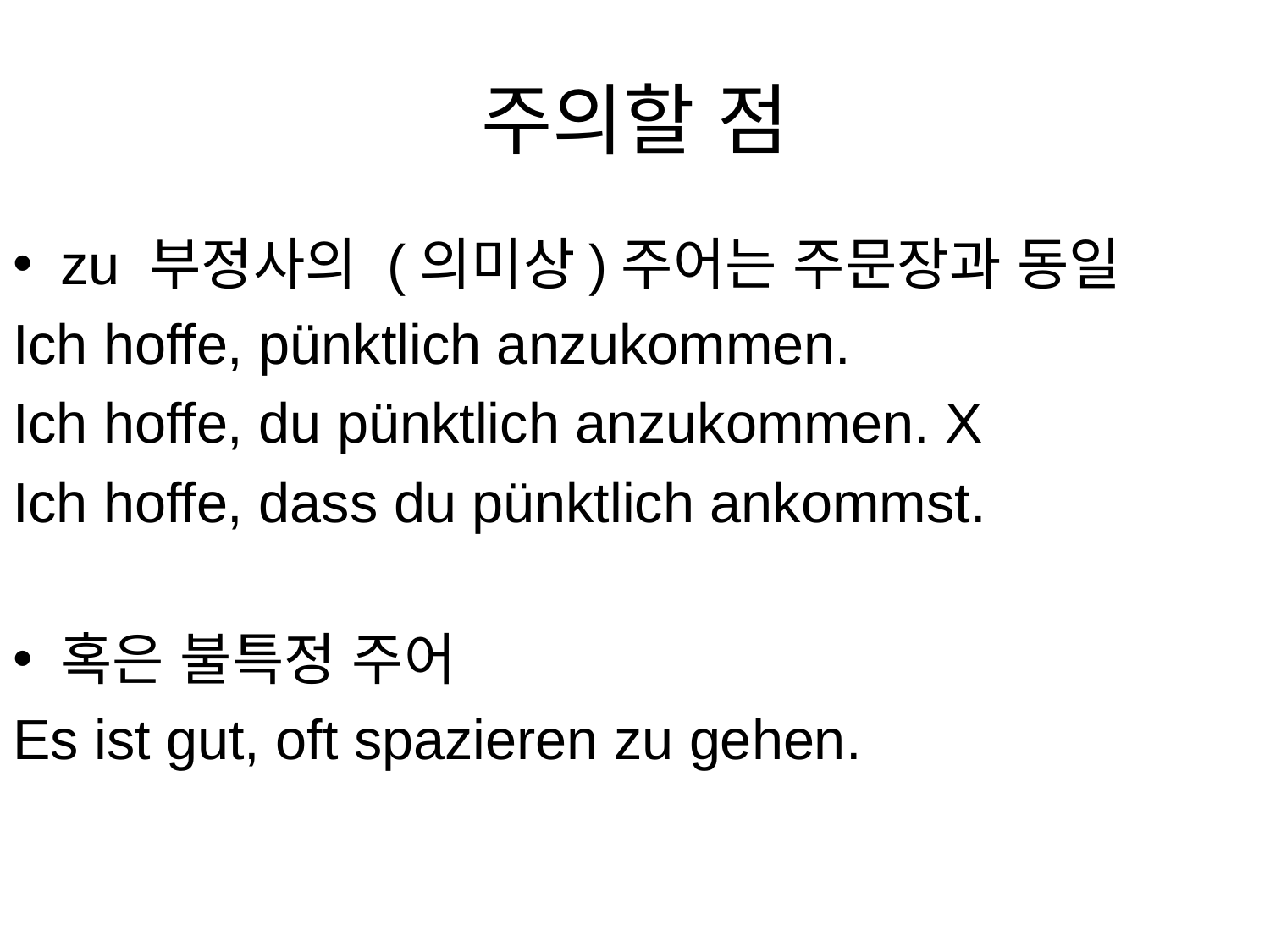

# 주의할 점
zu 부정사의 (의미상)주어는 주문장과 동일
Ich hoffe, pünktlich anzukommen.
Ich hoffe, du pünktlich anzukommen. X
Ich hoffe, dass du pünktlich ankommst.

혹은 불특정 주어
Es ist gut, oft spazieren zu gehen.